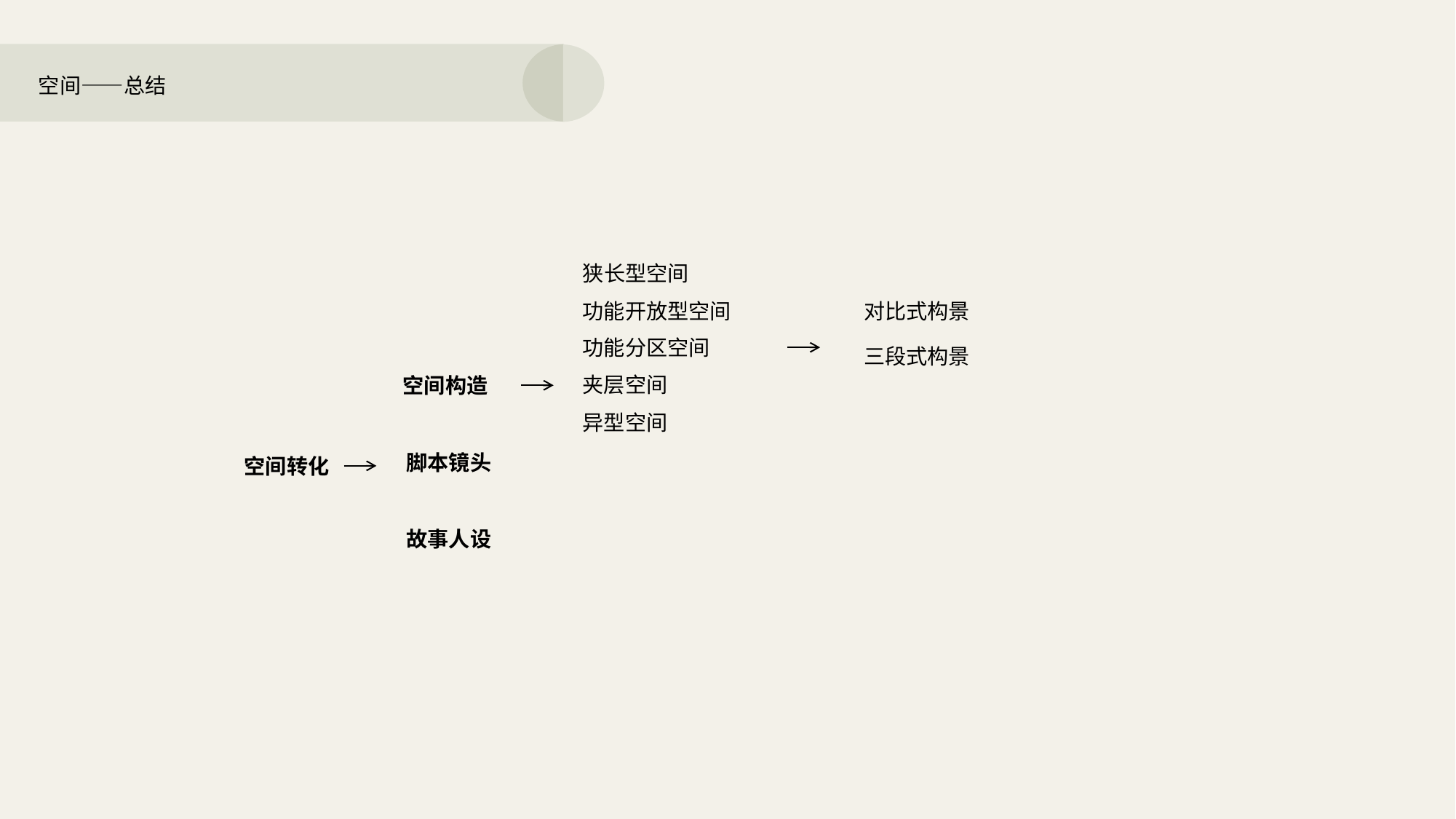

空间——总结
狭长型空间
功能开放型空间
对比式构景
功能分区空间
三段式构景
夹层空间
空间构造
异型空间
脚本镜头
空间转化
故事人设